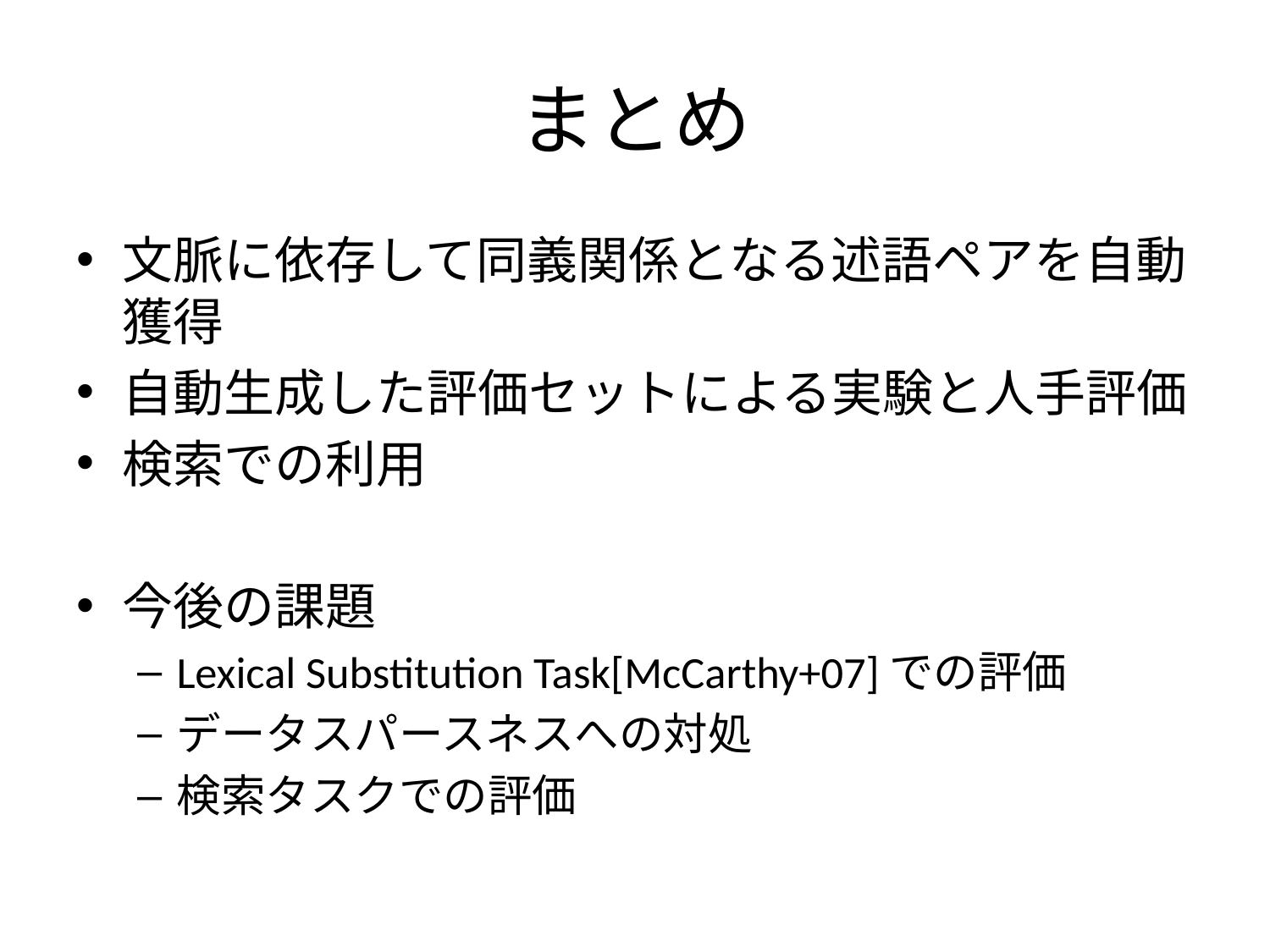

# まとめ
文脈に依存して同義関係となる述語ペアを自動獲得
自動生成した評価セットによる実験と人手評価
検索での利用

今後の課題
Lexical Substitution Task[McCarthy+07]での評価
データスパースネスへの対処
検索タスクでの評価